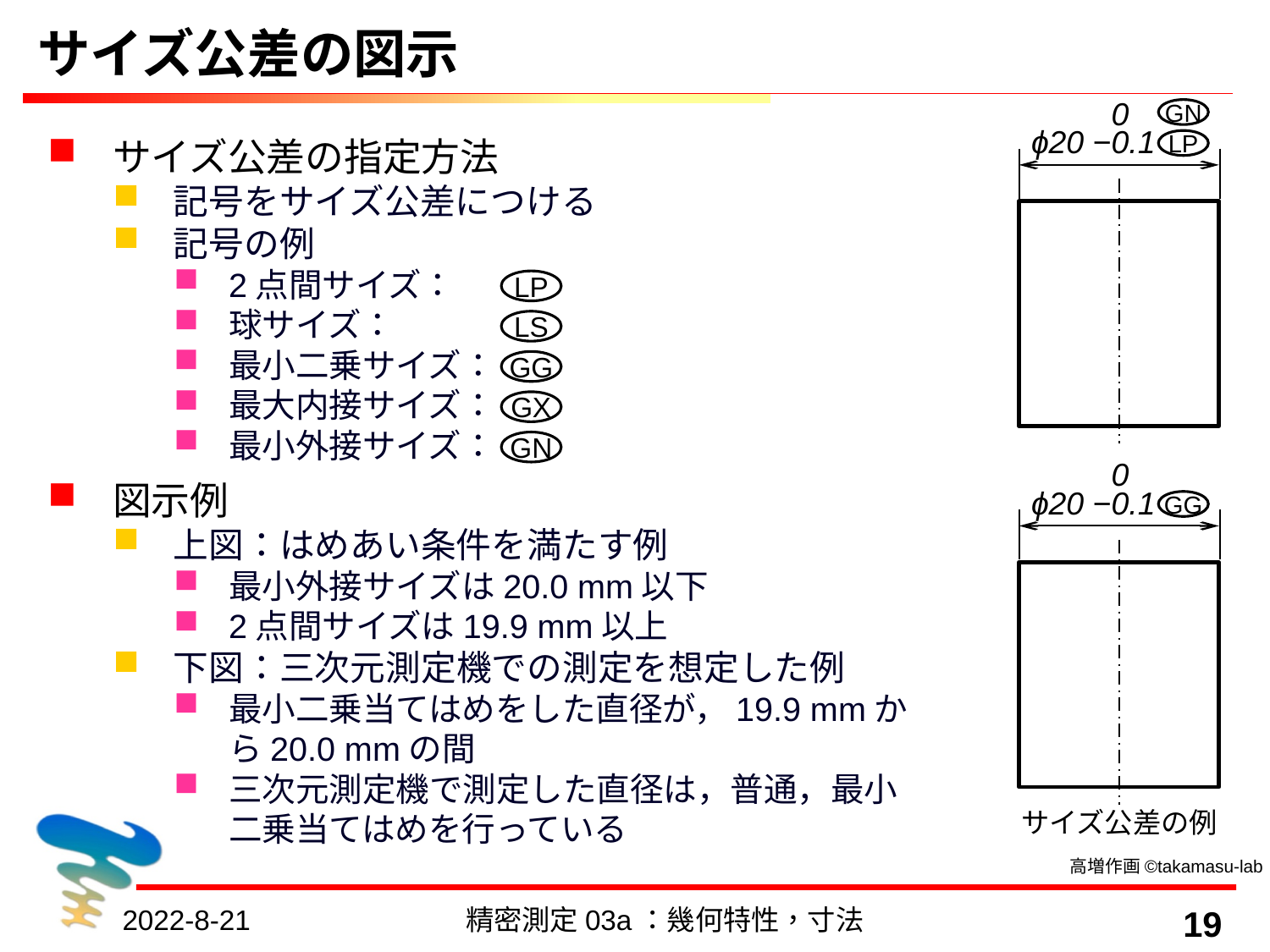

# サイズ公差の図示
         0
ϕ20 −0.1
GN
LP

サイズ公差の指定方法
記号をサイズ公差につける
記号の例
2点間サイズ：
球サイズ：
最小二乗サイズ：
最大内接サイズ：
最小外接サイズ：
図示例
上図：はめあい条件を満たす例
最小外接サイズは20.0 mm以下
2点間サイズは19.9 mm以上
下図：三次元測定機での測定を想定した例
最小二乗当てはめをした直径が，19.9 mmから20.0 mmの間
三次元測定機で測定した直径は，普通，最小二乗当てはめを行っている
LP
LS
GG
GX
GN
         0
ϕ20 −0.1
GG

サイズ公差の例
高増作画©takamasu-lab
2022-8-21
精密測定03a：幾何特性，寸法
19